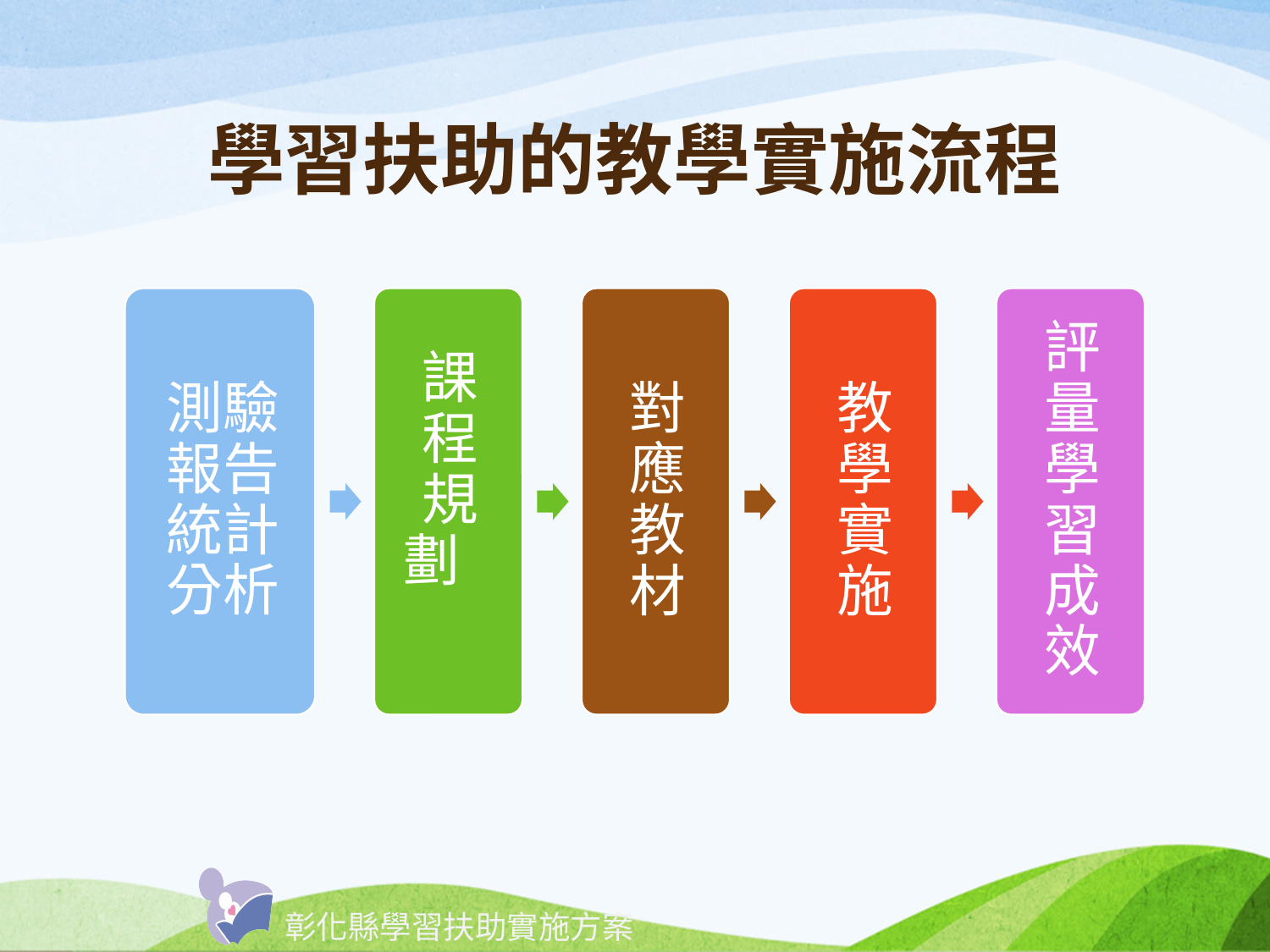

# 學習扶助的教學實施流程
測驗報告統計分析

課程規劃

對應教材

教學實施

評量學習成效